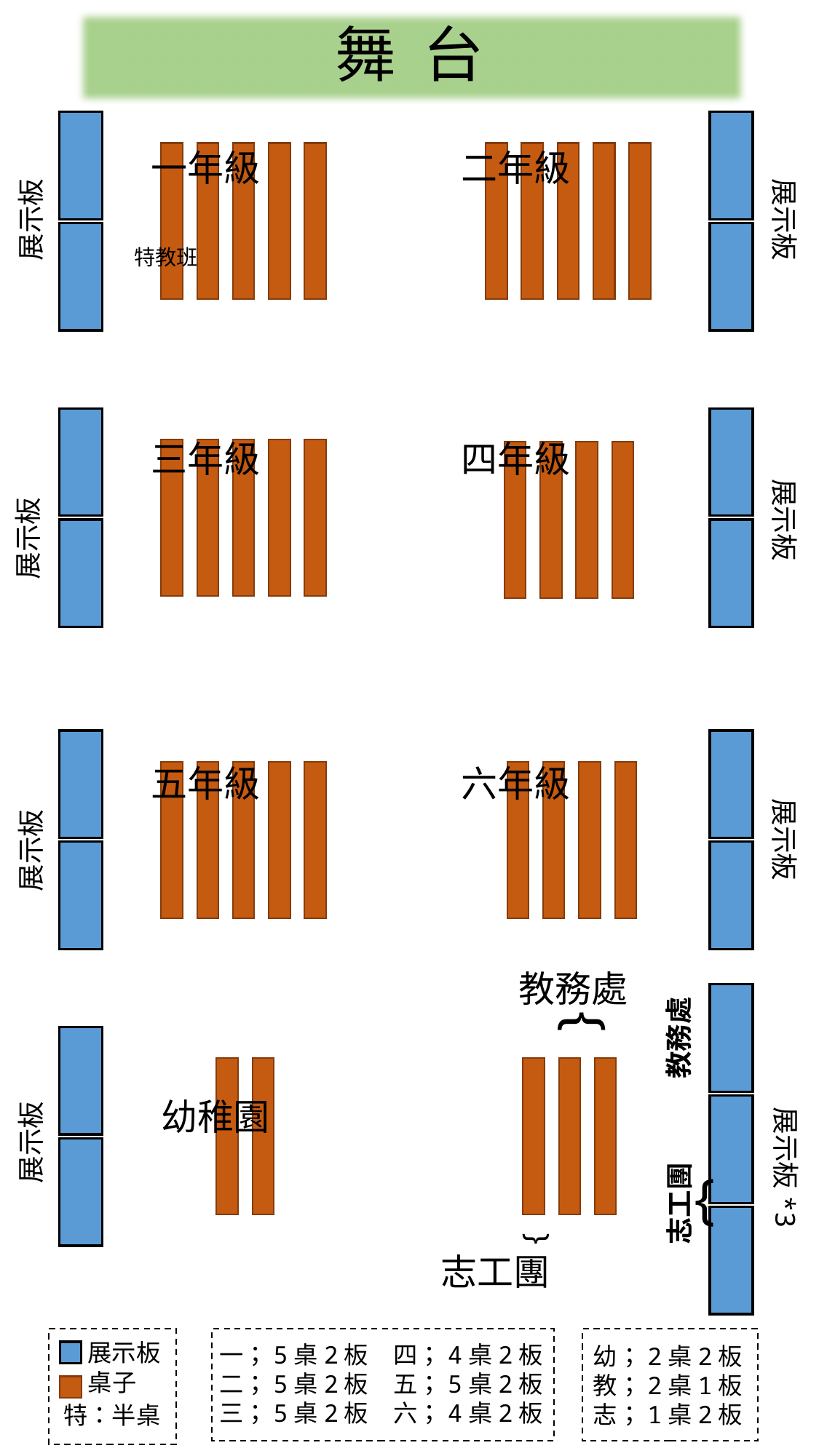

舞  台

一年級
二年級

展示板
展示板

特教班

三年級
四年級

展示板
展示板

五年級
六年級

展示板
展示板

教務處
{

教務處

幼稚園

展示板

展示板*3
{
志工團

{
志工團

展示板
一；5桌2板
二；5桌2板
三；5桌2板
四；4桌2板
五；5桌2板
六；4桌2板
幼；2桌2板
教；2桌1板
志；1桌2板

桌子

特：半桌